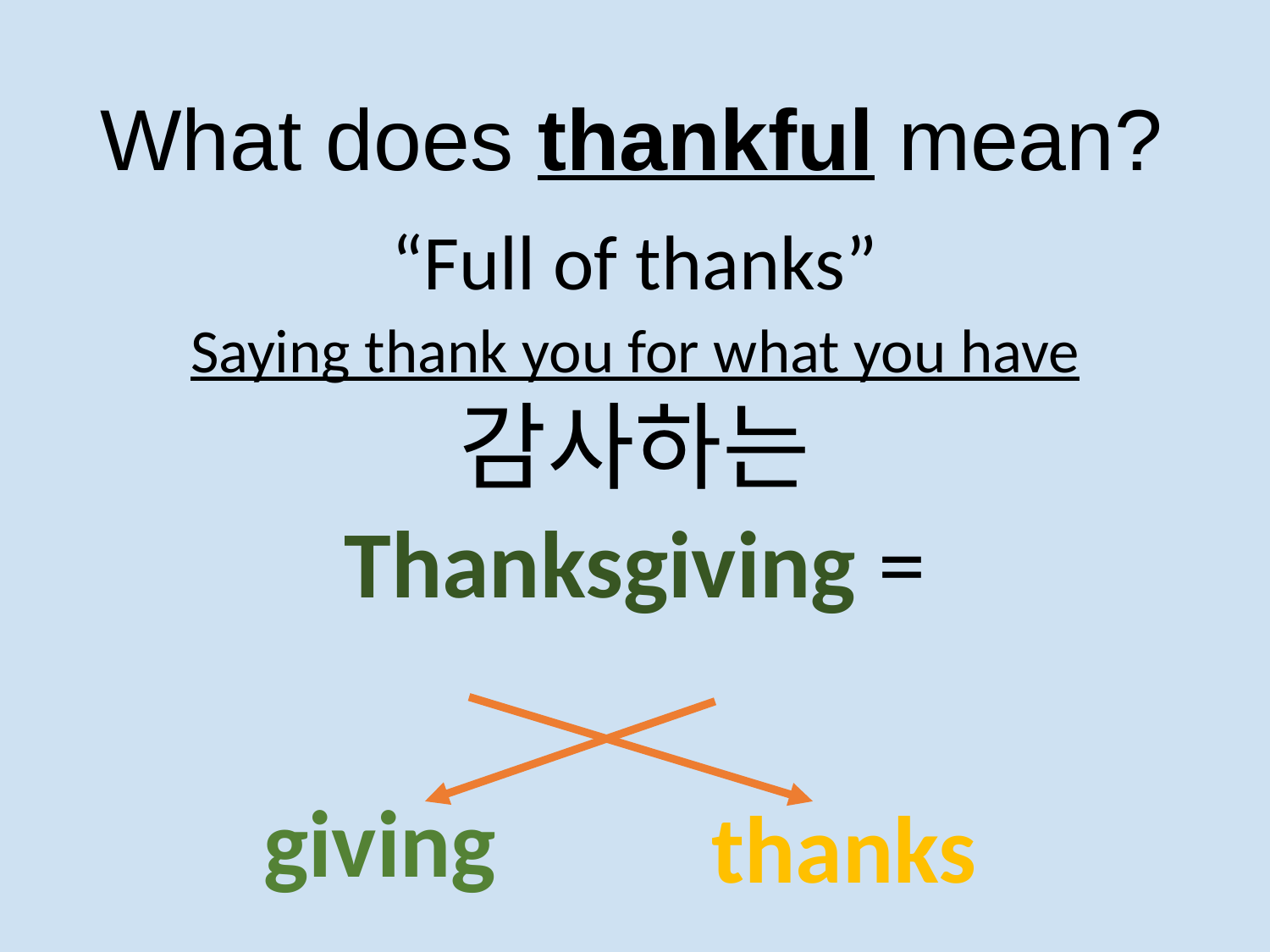

# What does thankful mean?
“Full of thanks”
Saying thank you for what you have
감사하는
Thanksgiving =
giving
thanks